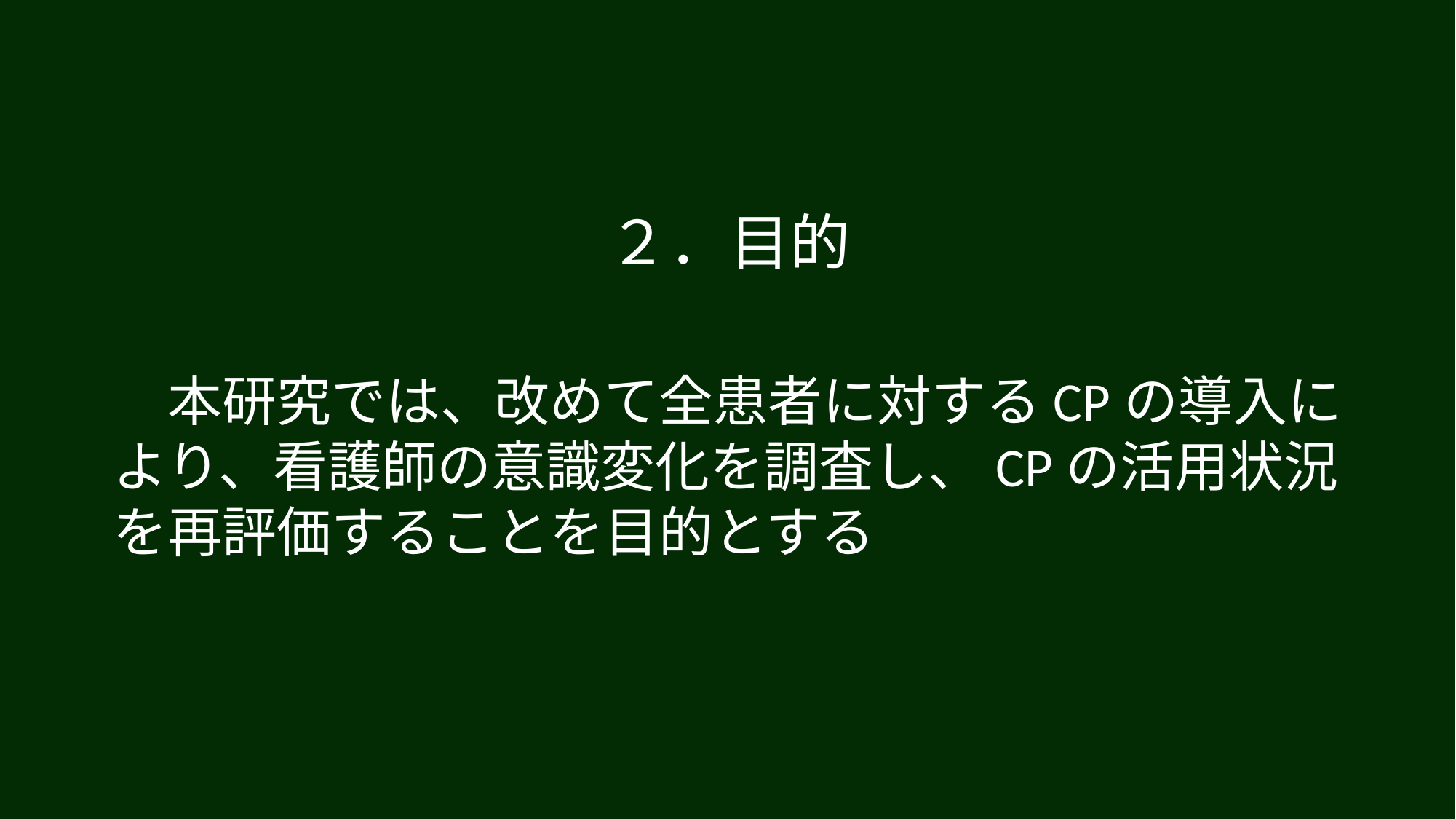

２．目的

　本研究では、改めて全患者に対するCPの導入により、看護師の意識変化を調査し、CPの活用状況を再評価することを目的とする